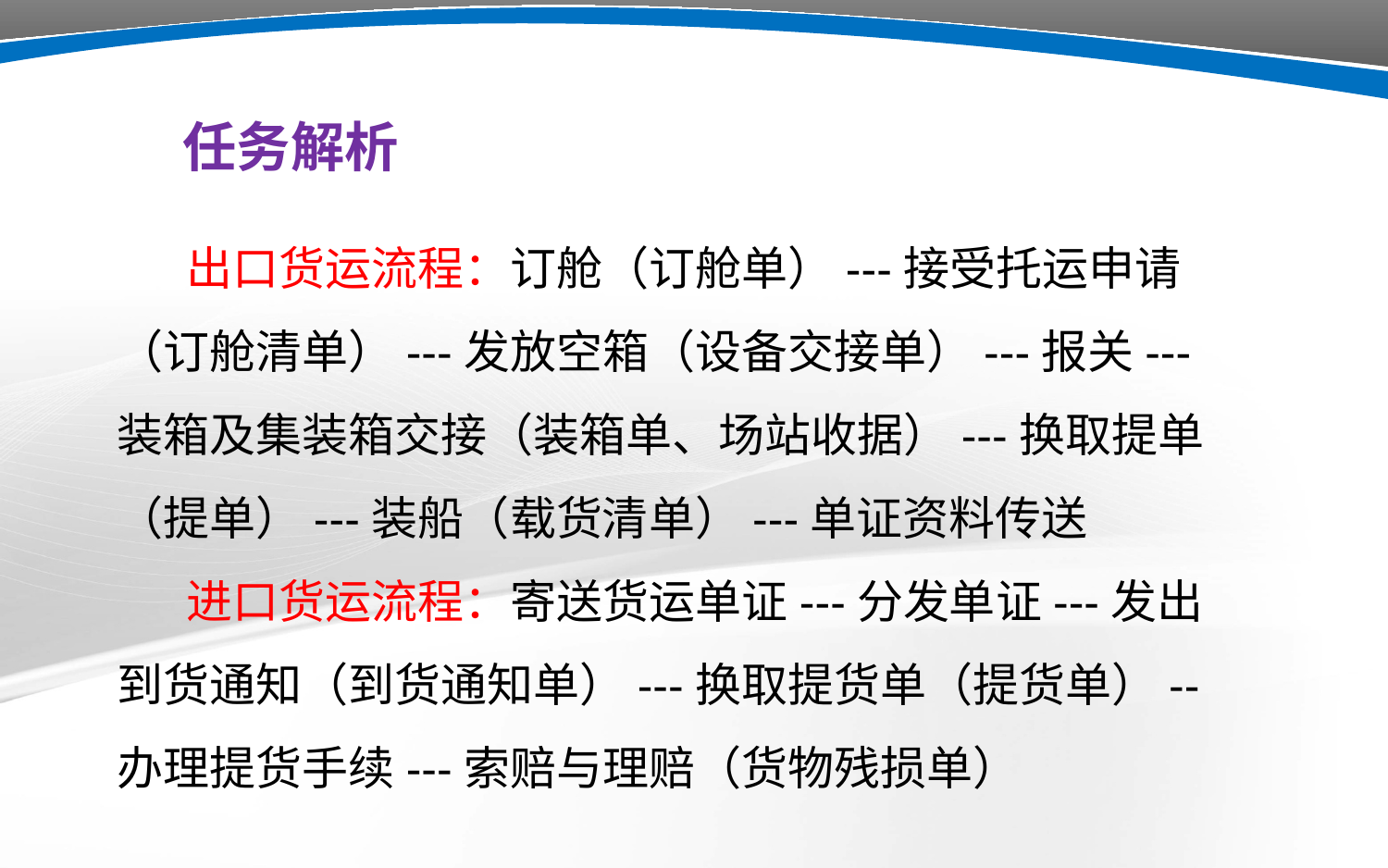

任务解析
出口货运流程：订舱（订舱单）---接受托运申请（订舱清单）---发放空箱（设备交接单）---报关---装箱及集装箱交接（装箱单、场站收据）---换取提单（提单）---装船（载货清单）---单证资料传送
进口货运流程：寄送货运单证---分发单证---发出到货通知（到货通知单）---换取提货单（提货单）--办理提货手续---索赔与理赔（货物残损单）